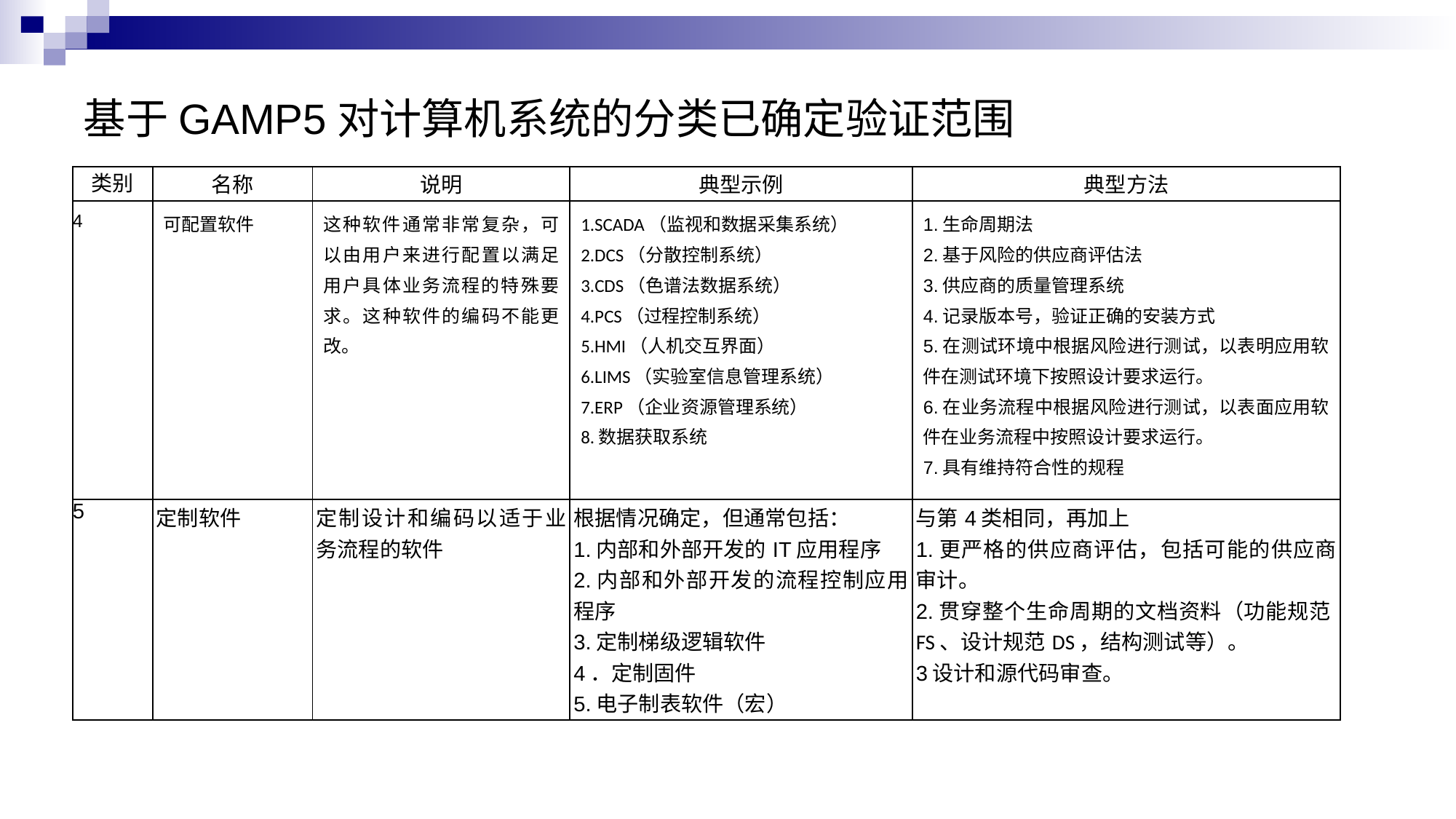

# 基于GAMP5对计算机系统的分类已确定验证范围
| 类别 | 名称 | 说明 | 典型示例 | 典型方法 |
| --- | --- | --- | --- | --- |
| 4 | 可配置软件 | 这种软件通常非常复杂，可以由用户来进行配置以满足用户具体业务流程的特殊要求。这种软件的编码不能更改。 | 1.SCADA（监视和数据采集系统） 2.DCS（分散控制系统） 3.CDS（色谱法数据系统） 4.PCS（过程控制系统） 5.HMI（人机交互界面） 6.LIMS（实验室信息管理系统） 7.ERP（企业资源管理系统） 8.数据获取系统 | 1.生命周期法 2.基于风险的供应商评估法 3.供应商的质量管理系统 4.记录版本号，验证正确的安装方式 5.在测试环境中根据风险进行测试，以表明应用软件在测试环境下按照设计要求运行。 6.在业务流程中根据风险进行测试，以表面应用软件在业务流程中按照设计要求运行。 7.具有维持符合性的规程 |
| 5 | 定制软件 | 定制设计和编码以适于业务流程的软件 | 根据情况确定，但通常包括： 1.内部和外部开发的IT应用程序 2.内部和外部开发的流程控制应用程序 3.定制梯级逻辑软件 4．定制固件 5.电子制表软件（宏） | 与第4类相同，再加上 1.更严格的供应商评估，包括可能的供应商审计。 2.贯穿整个生命周期的文档资料（功能规范FS、设计规范DS，结构测试等）。 3设计和源代码审查。 |